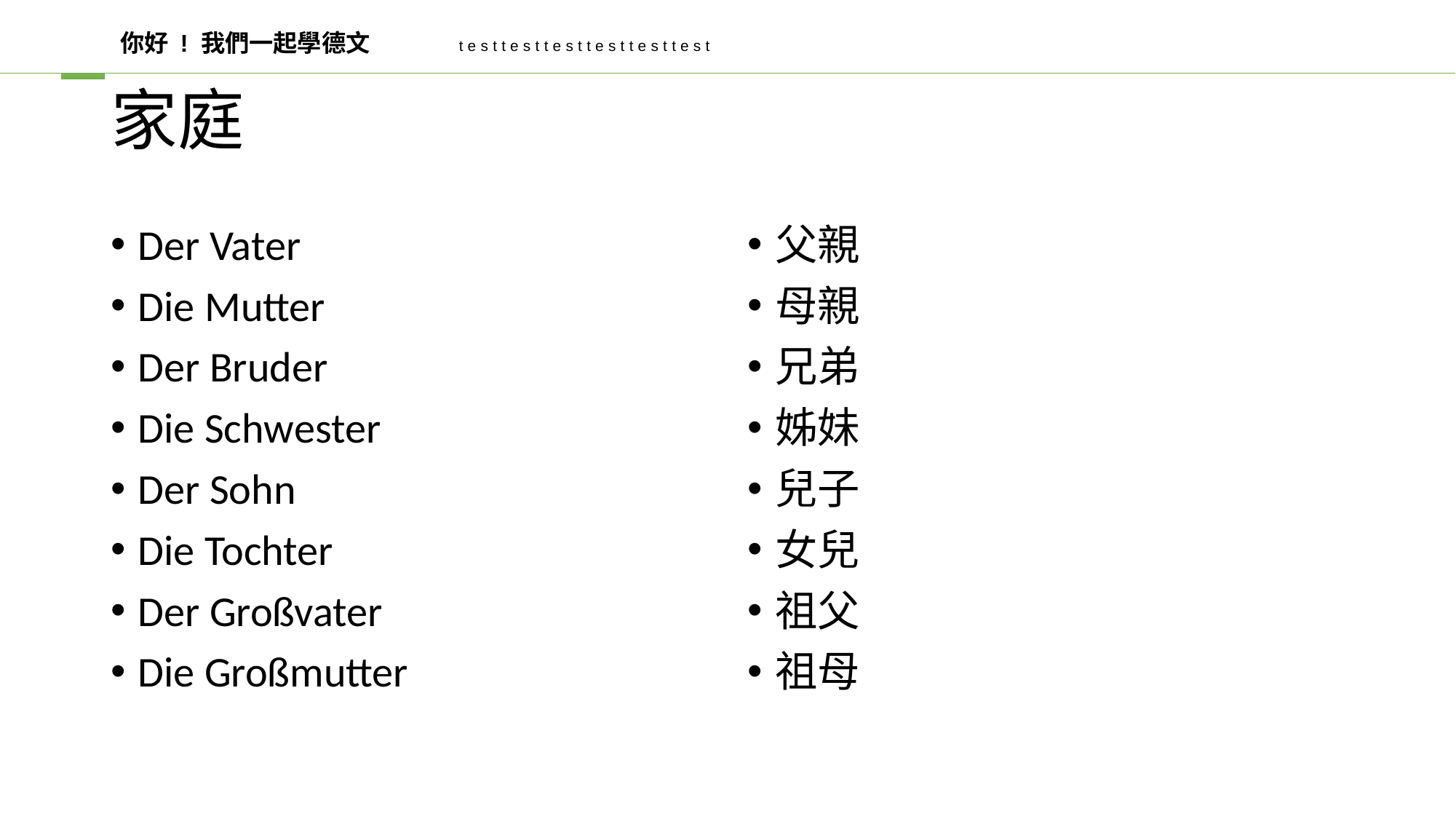

你好 ! 我們一起學德文
testtesttesttesttesttest

# 家庭
Der Vater
Die Mutter
Der Bruder
Die Schwester
Der Sohn
Die Tochter
Der Großvater
Die Großmutter

父親
母親
兄弟
姊妹
兒子
女兒
祖父
祖母